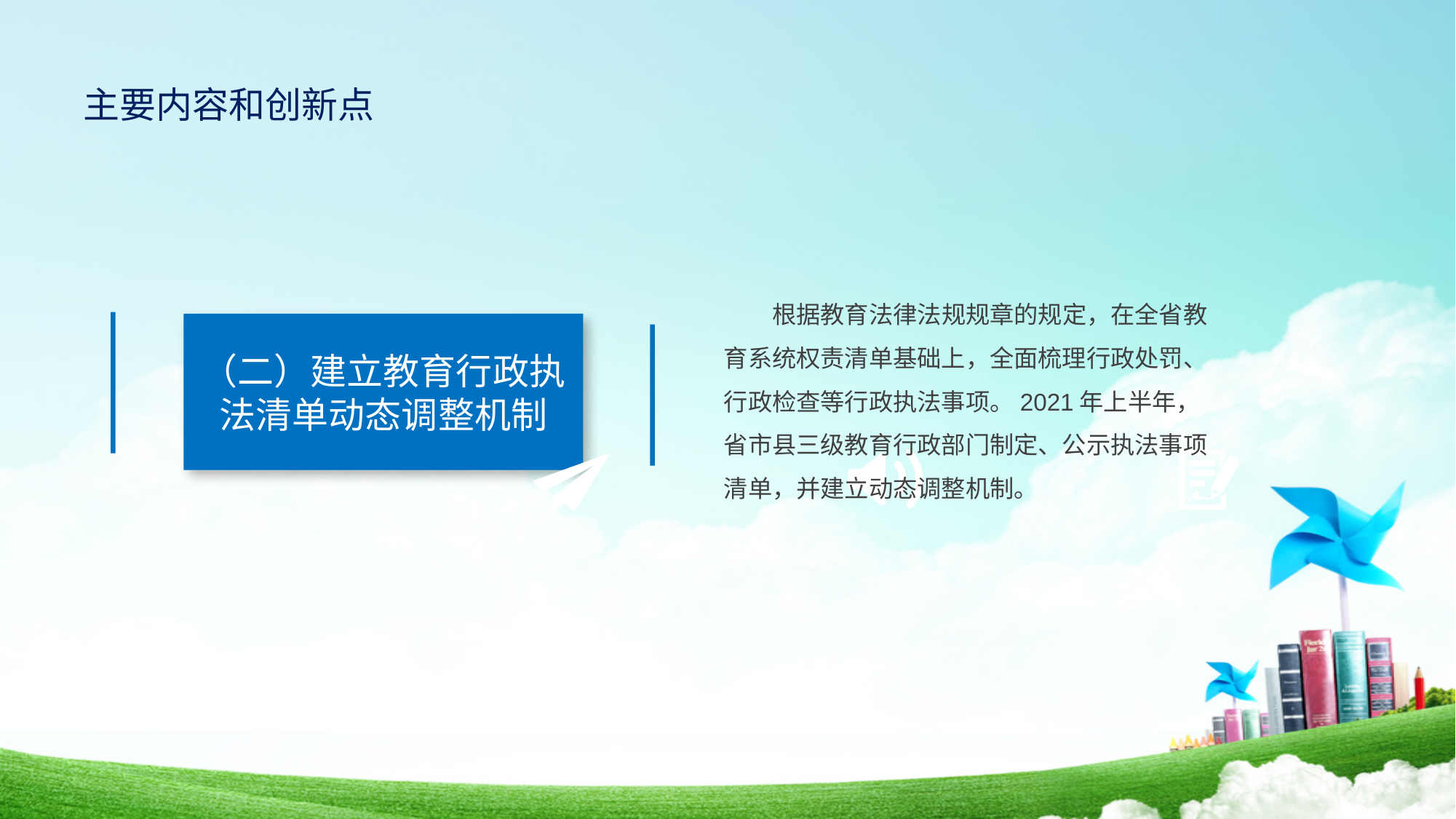

主要内容和创新点
根据教育法律法规规章的规定，在全省教育系统权责清单基础上，全面梳理行政处罚、行政检查等行政执法事项。2021年上半年，省市县三级教育行政部门制定、公示执法事项清单，并建立动态调整机制。

（二）建立教育行政执法清单动态调整机制